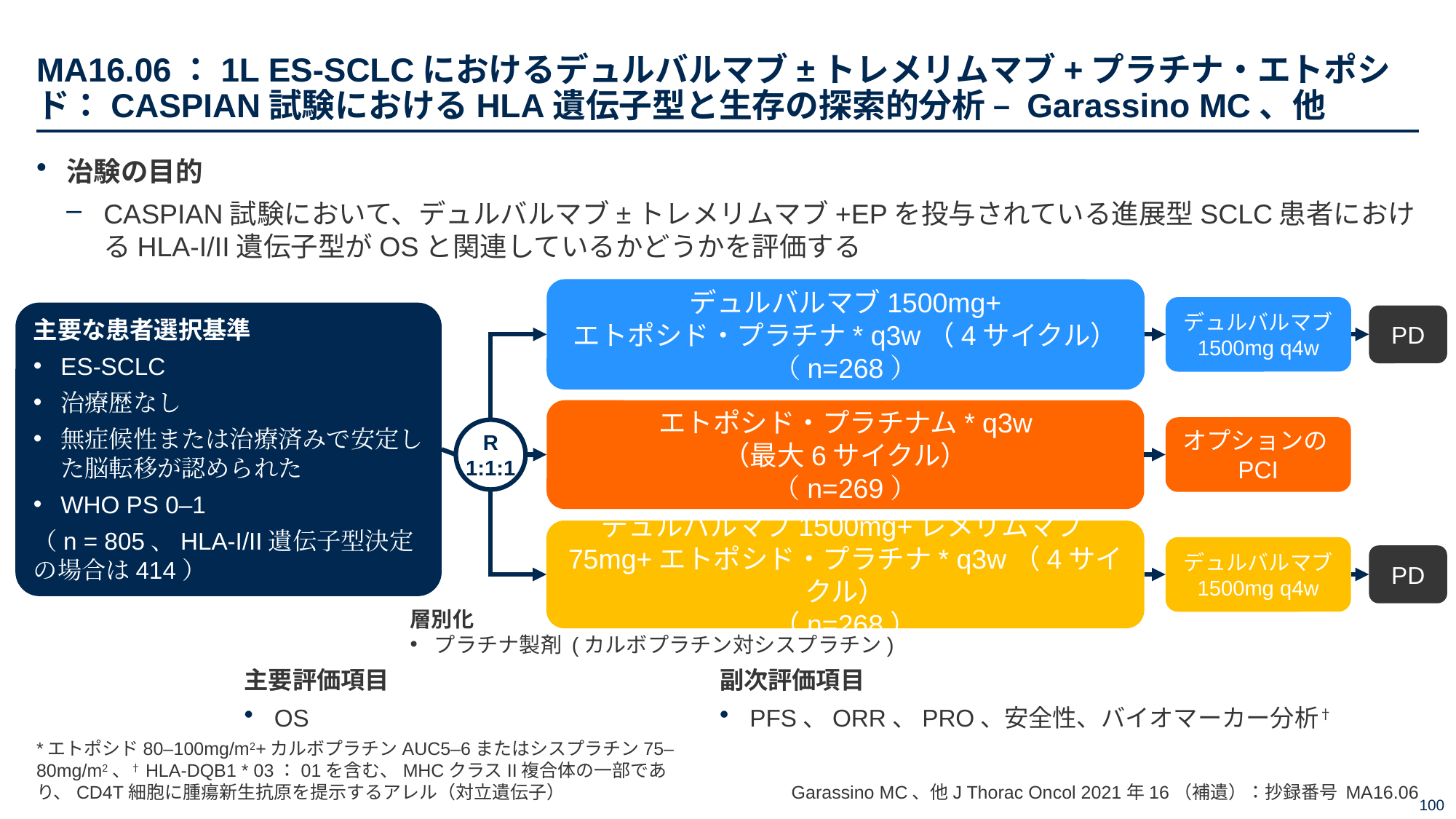

# MA16.06：1L ES-SCLCにおけるデュルバルマブ±トレメリムマブ+プラチナ・エトポシド：CASPIAN試験におけるHLA遺伝子型と生存の探索的分析 – Garassino MC、他
治験の目的
CASPIAN試験において、デュルバルマブ±トレメリムマブ+EPを投与されている進展型SCLC患者におけるHLA-I/II遺伝子型がOSと関連しているかどうかを評価する
デュルバルマブ1500mg+
エトポシド・プラチナ* q3w（4サイクル）
（n=268）
デュルバルマブ
1500mg q4w
主要な患者選択基準
ES-SCLC
治療歴なし
無症候性または治療済みで安定した脳転移が認められた
WHO PS 0–1
（n = 805、HLA-I/II遺伝子型決定の場合は414）
PD
エトポシド・プラチナム* q3w
（最大6サイクル）
（n=269）
オプションのPCI
R
1:1:1
デュルバルマブ1500mg+レメリムマブ75mg+エトポシド・プラチナ* q3w（4サイクル）
（n=268）
デュルバルマブ
1500mg q4w
PD
層別化
プラチナ製剤 (カルボプラチン対シスプラチン)
主要評価項目
OS
副次評価項目
PFS、ORR、PRO、安全性、バイオマーカー分析†
*エトポシド80–100mg/m2+カルボプラチンAUC5–6またはシスプラチン75–80mg/m2、†HLA-DQB1 * 03：01を含む、MHCクラスII複合体の一部であり、CD4T細胞に腫瘍新生抗原を提示するアレル（対立遺伝子）
Garassino MC、他J Thorac Oncol 2021年16（補遺）：抄録番号 MA16.06